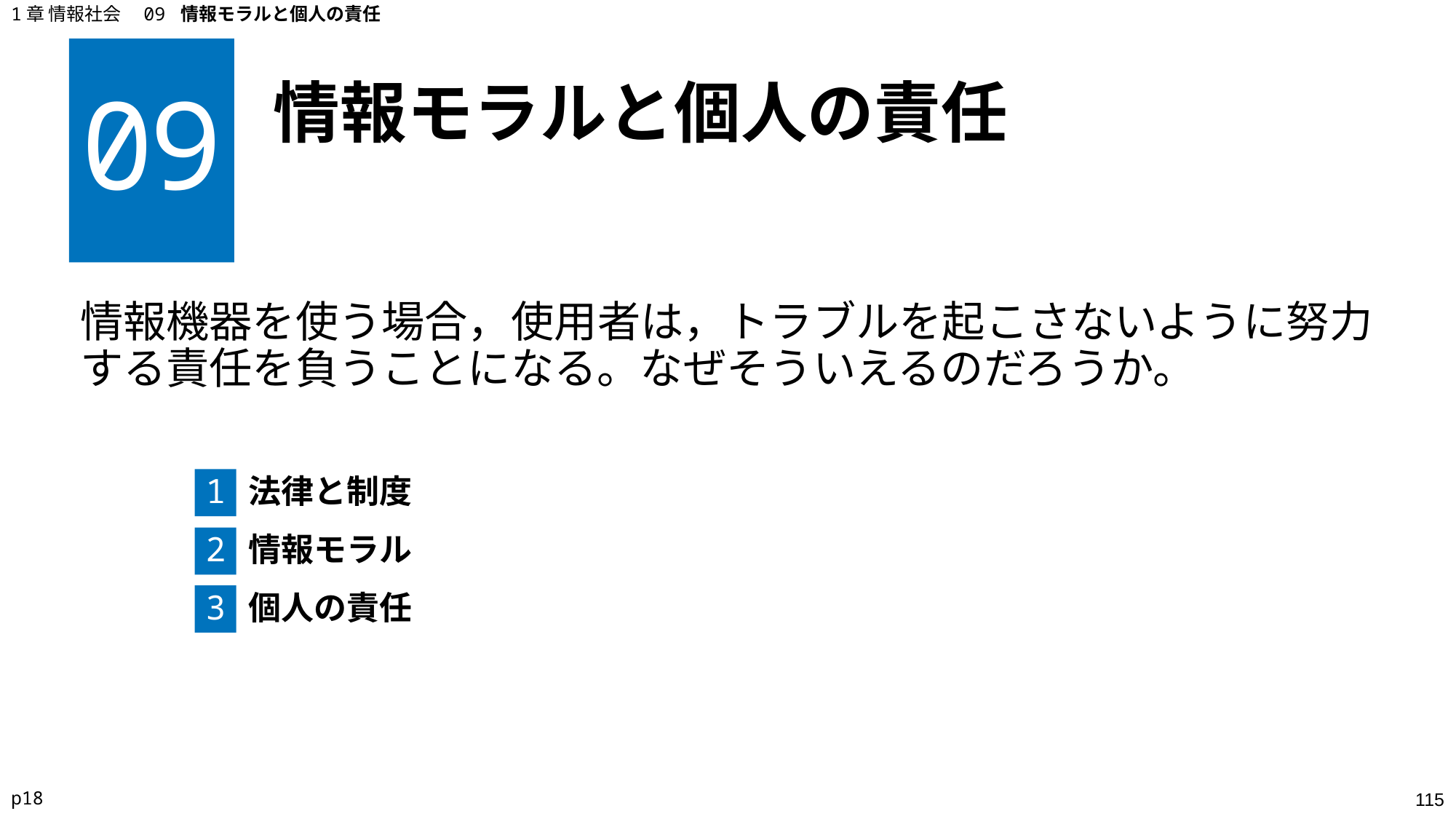

1章 情報社会　09 情報モラルと個人の責任

09
# 情報モラルと個人の責任
情報機器を使う場合，使用者は，トラブルを起こさないように努力する責任を負うことになる。なぜそういえるのだろうか。
1
法律と制度
2
情報モラル
3
個人の責任
p18
115